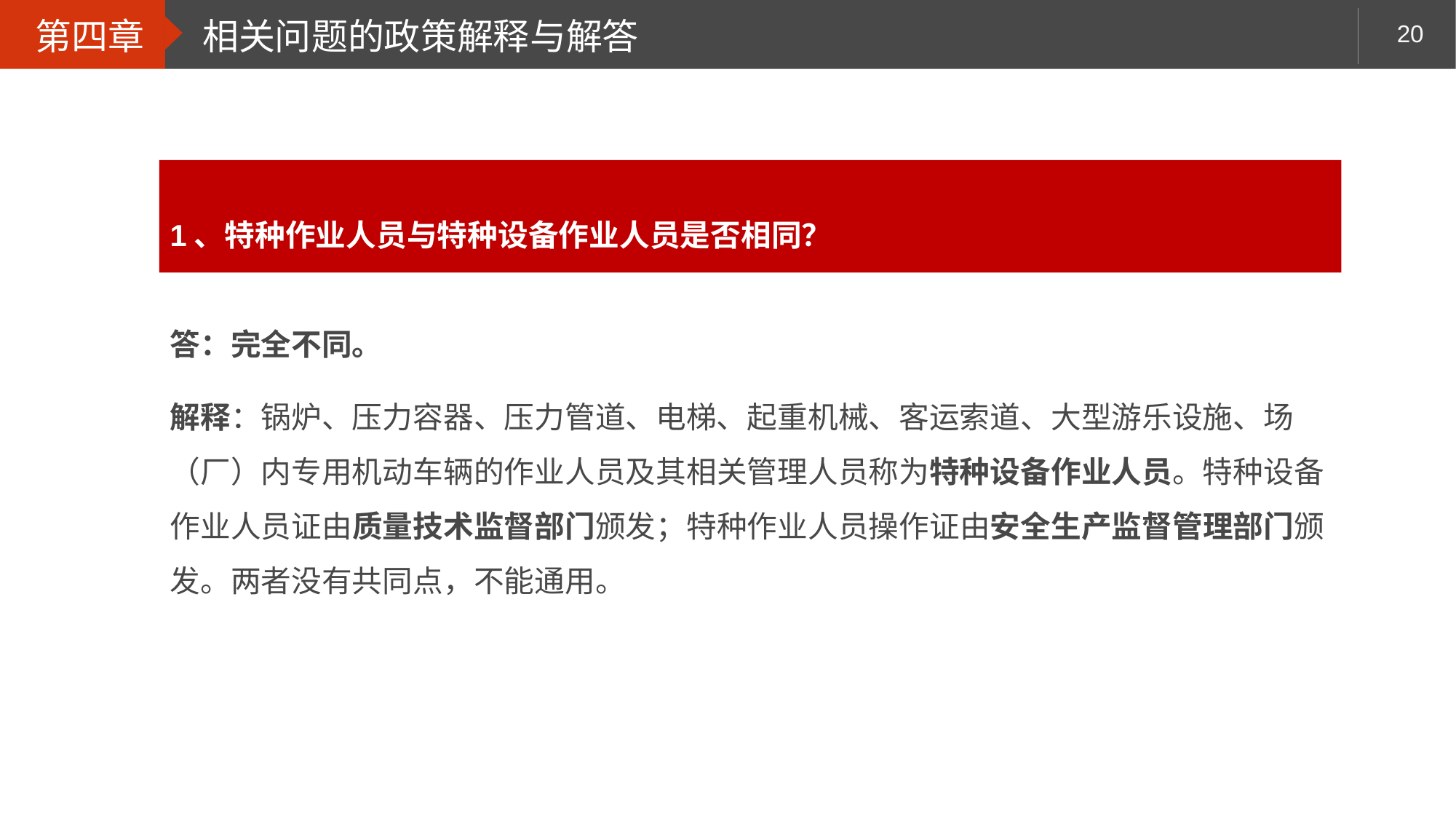

第四章
相关问题的政策解释与解答
1、特种作业人员与特种设备作业人员是否相同？
答：完全不同。
解释：锅炉、压力容器、压力管道、电梯、起重机械、客运索道、大型游乐设施、场（厂）内专用机动车辆的作业人员及其相关管理人员称为特种设备作业人员。特种设备作业人员证由质量技术监督部门颁发；特种作业人员操作证由安全生产监督管理部门颁发。两者没有共同点，不能通用。